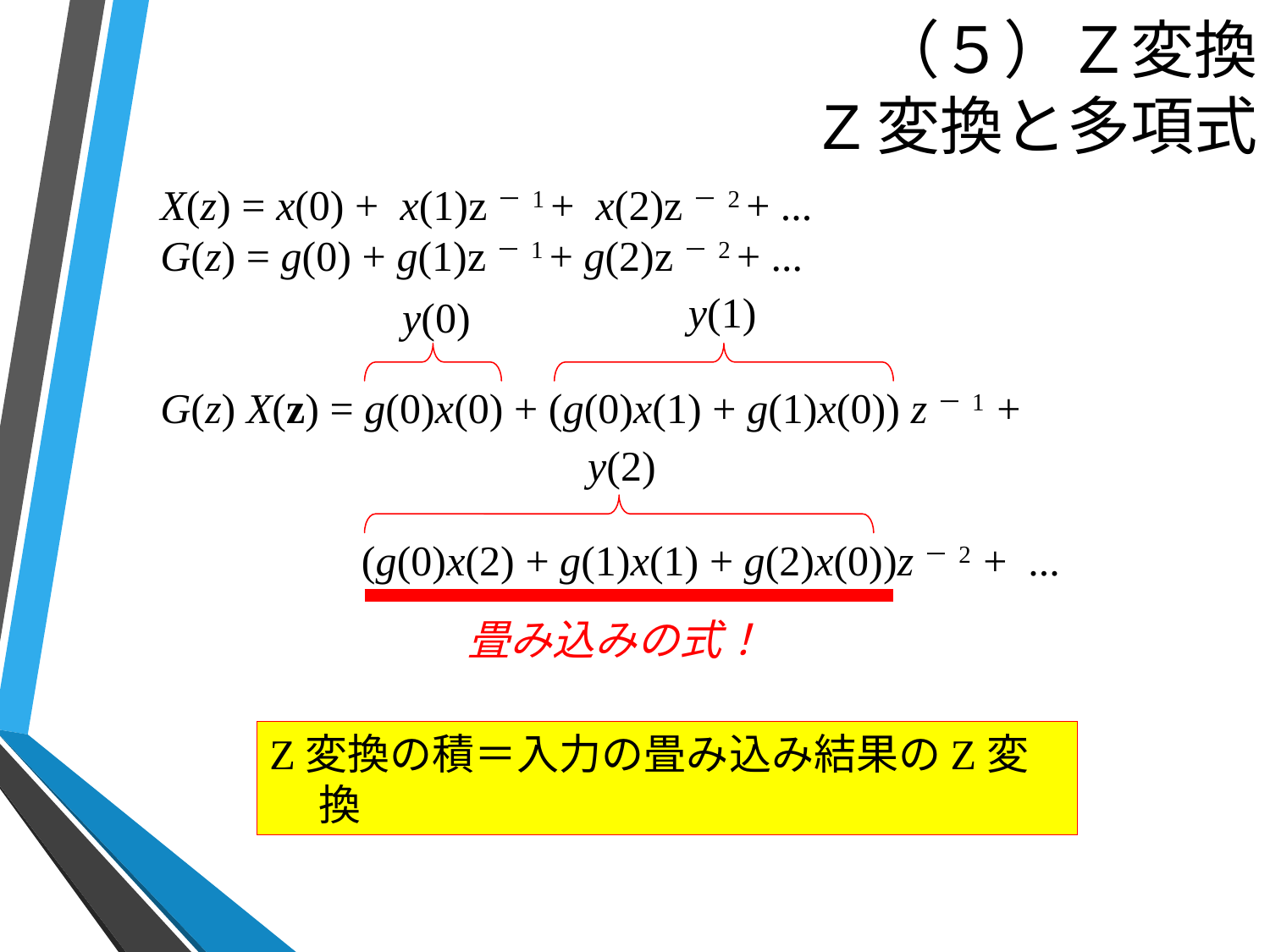

# （５）Ｚ変換 Z変換と多項式
X(z) = x(0) +  x(1)z－1 +  x(2)z－2 + ...
G(z) = g(0) + g(1)z－1 + g(2)z－2 + ...

G(z) X(z) = g(0)x(0) + (g(0)x(1) + g(1)x(0)) z－1  +

                   (g(0)x(2) + g(1)x(1) + g(2)x(0))z－2  +  ...

y(1)
y(0)

y(2)
畳み込みの式！
Z変換の積＝入力の畳み込み結果のZ変換